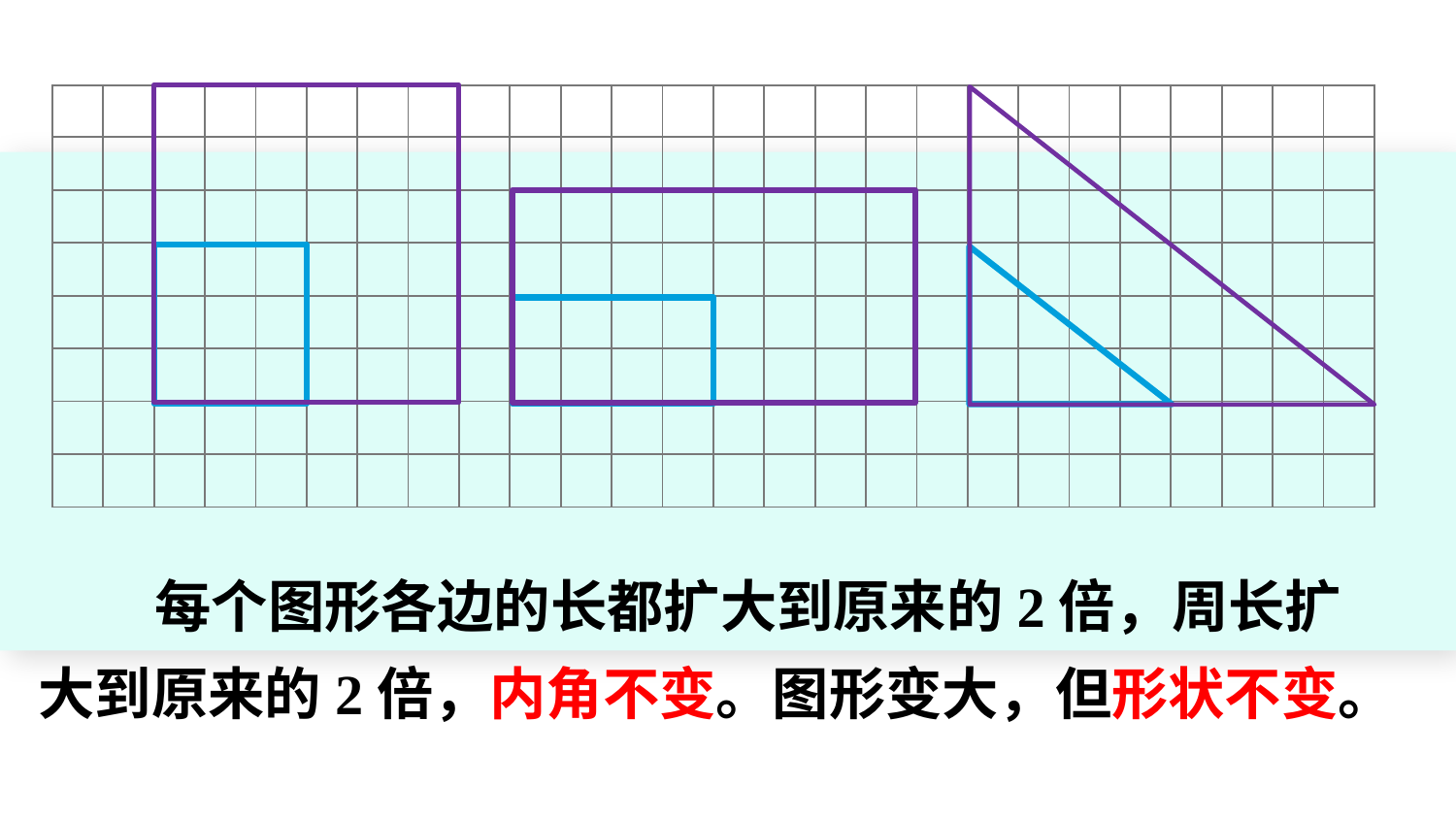

|  |  |  |  |  |  |  |  |  |  |  |  |  |  |  |  |  |  |  |  |  |  |  |  |  |  |
| --- | --- | --- | --- | --- | --- | --- | --- | --- | --- | --- | --- | --- | --- | --- | --- | --- | --- | --- | --- | --- | --- | --- | --- | --- | --- |
|  |  |  |  |  |  |  |  |  |  |  |  |  |  |  |  |  |  |  |  |  |  |  |  |  |  |
|  |  |  |  |  |  |  |  |  |  |  |  |  |  |  |  |  |  |  |  |  |  |  |  |  |  |
|  |  |  |  |  |  |  |  |  |  |  |  |  |  |  |  |  |  |  |  |  |  |  |  |  |  |
|  |  |  |  |  |  |  |  |  |  |  |  |  |  |  |  |  |  |  |  |  |  |  |  |  |  |
|  |  |  |  |  |  |  |  |  |  |  |  |  |  |  |  |  |  |  |  |  |  |  |  |  |  |
|  |  |  |  |  |  |  |  |  |  |  |  |  |  |  |  |  |  |  |  |  |  |  |  |  |  |
|  |  |  |  |  |  |  |  |  |  |  |  |  |  |  |  |  |  |  |  |  |  |  |  |  |  |

        每个图形各边的长都扩大到原来的2倍，周长扩大到原来的2倍，内角不变。图形变大，但形状不变。